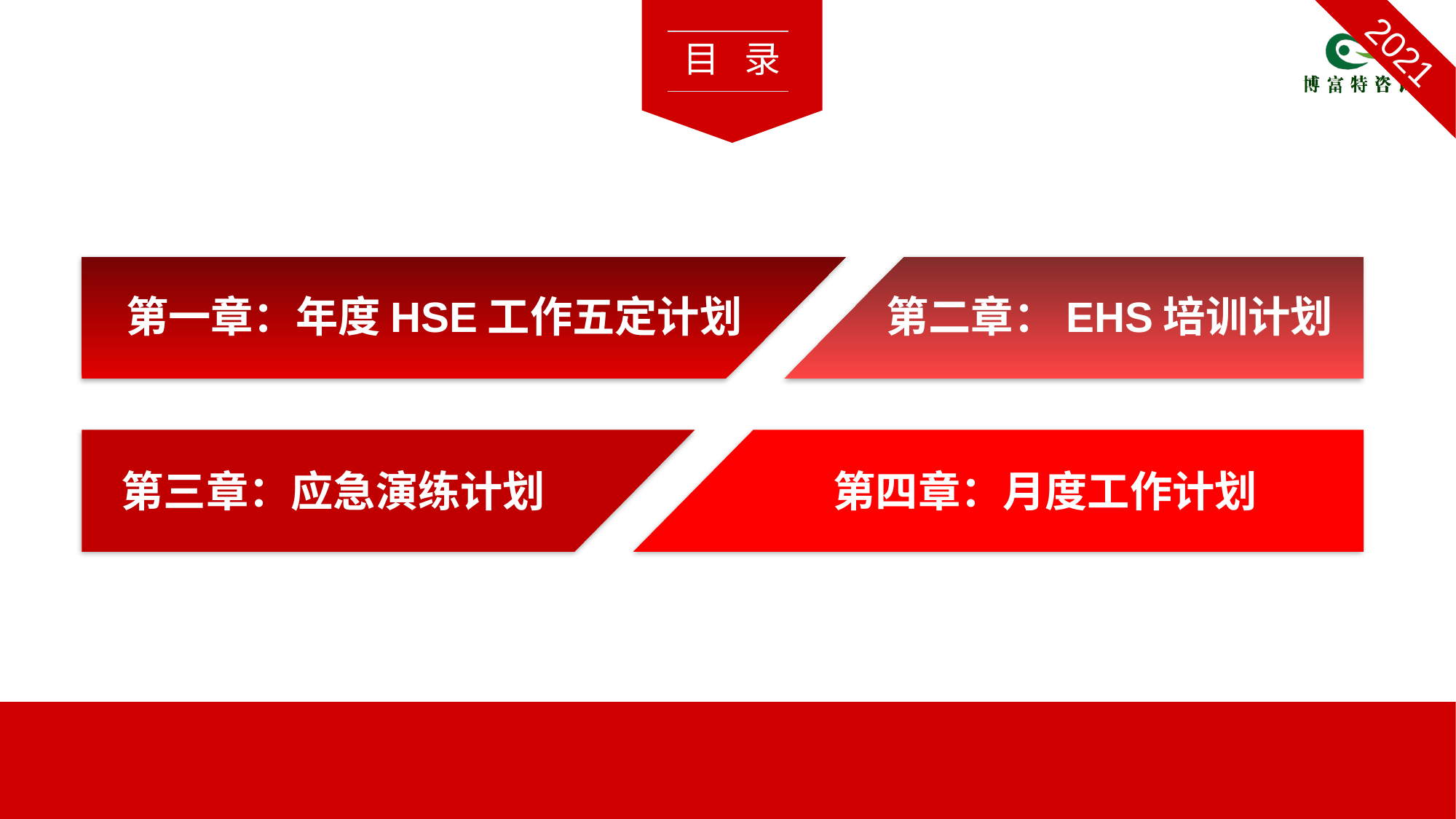

2021
目   录
第一章：年度HSE工作五定计划
第二章：EHS培训计划

第三章：应急演练计划
第四章：月度工作计划